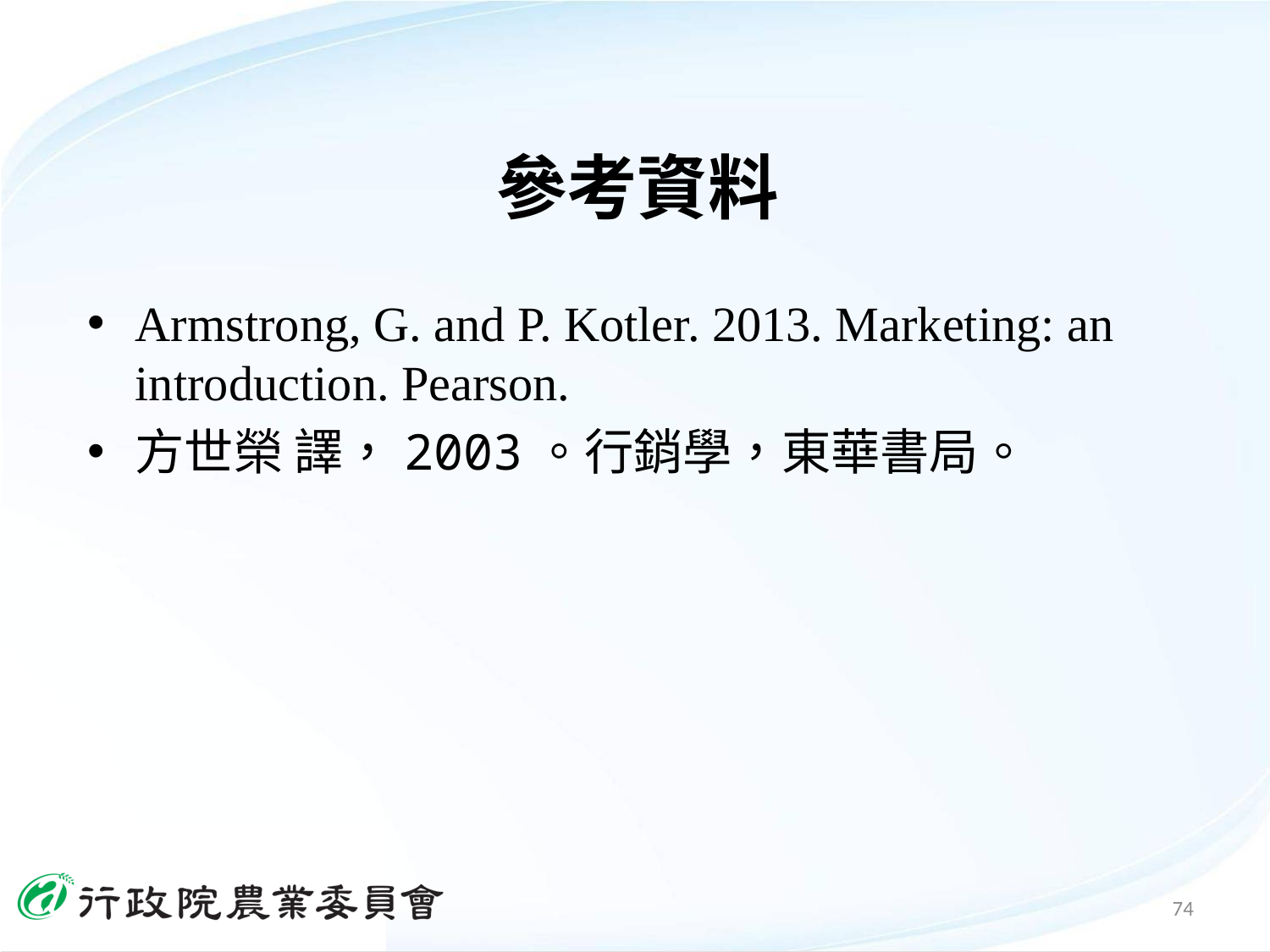

# 參考資料
Armstrong, G. and P. Kotler. 2013. Marketing: an introduction. Pearson.
方世榮 譯，2003。行銷學，東華書局。
74